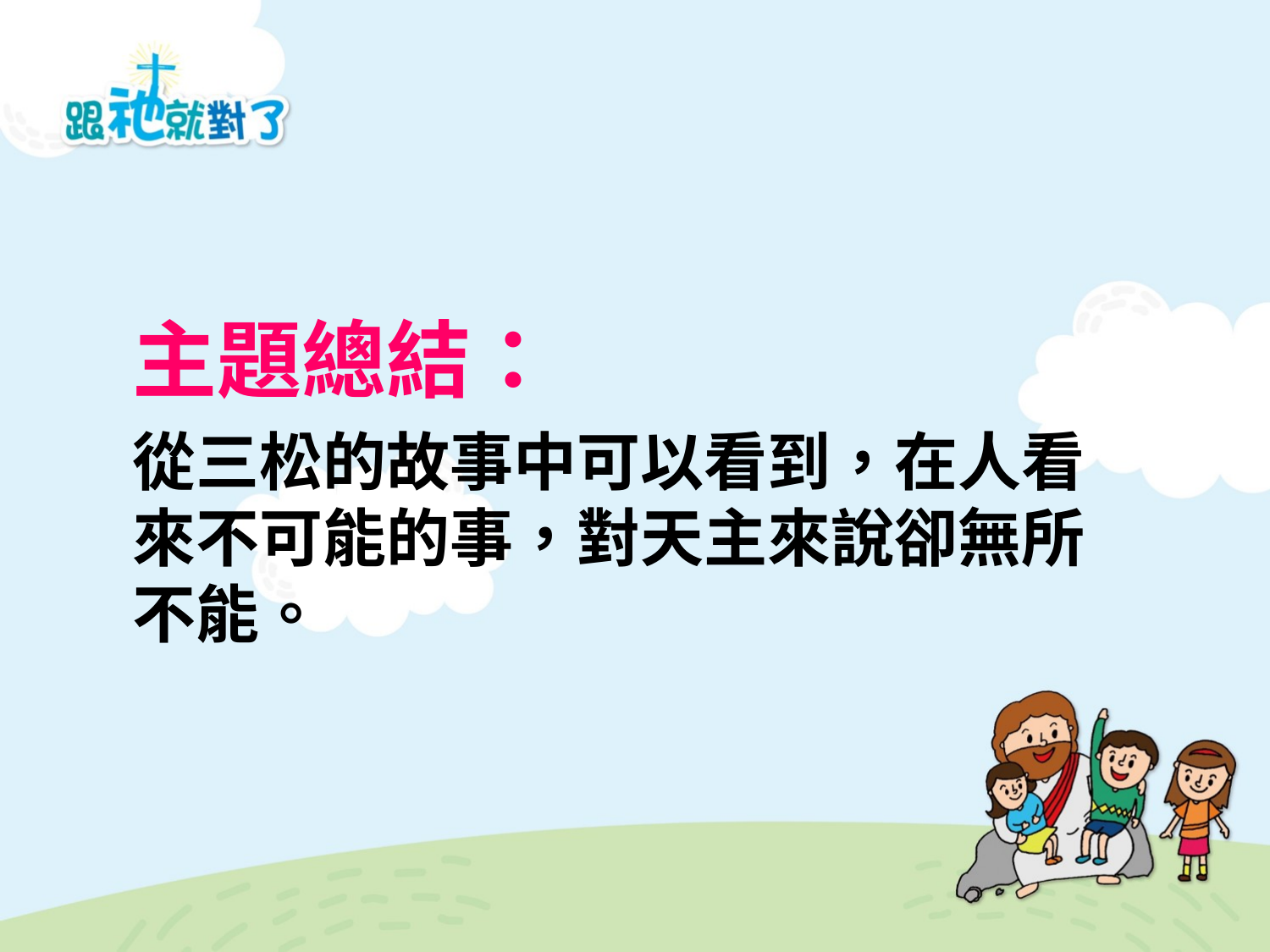

主題總結：
從三松的故事中可以看到，在人看來不可能的事，對天主來說卻無所不能。